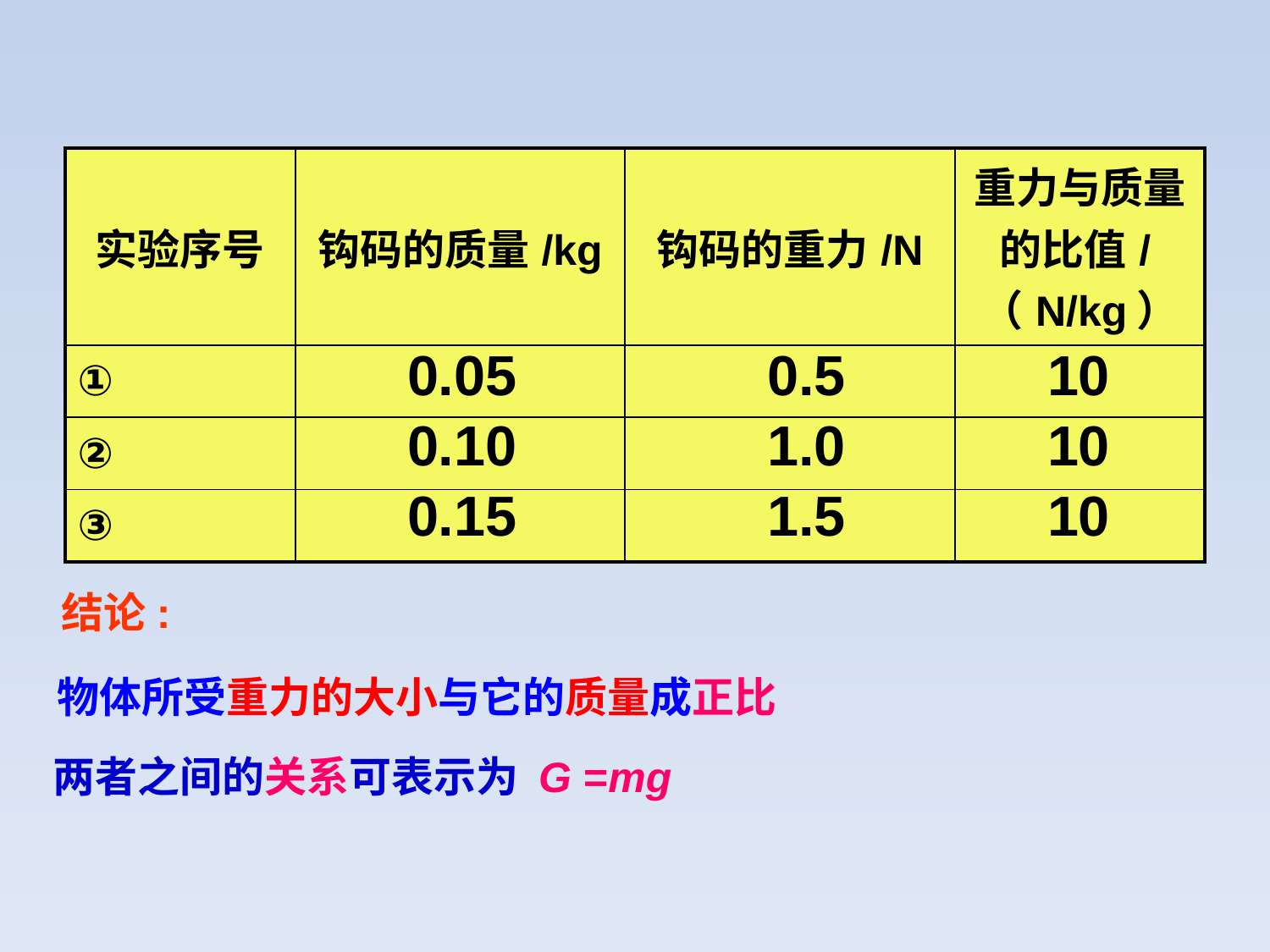

| 实验序号 | 钩码的质量/kg | 钩码的重力/N | 重力与质量的比值/（N/kg） |
| --- | --- | --- | --- |
| ① |  |  |  |
| ② |  |  |  |
| ③ |  |  |  |
0.05
0.5
10
0.10
1.0
10
0.15
1.5
10
结论:
物体所受重力的大小与它的质量成正比
两者之间的关系可表示为 G =mg